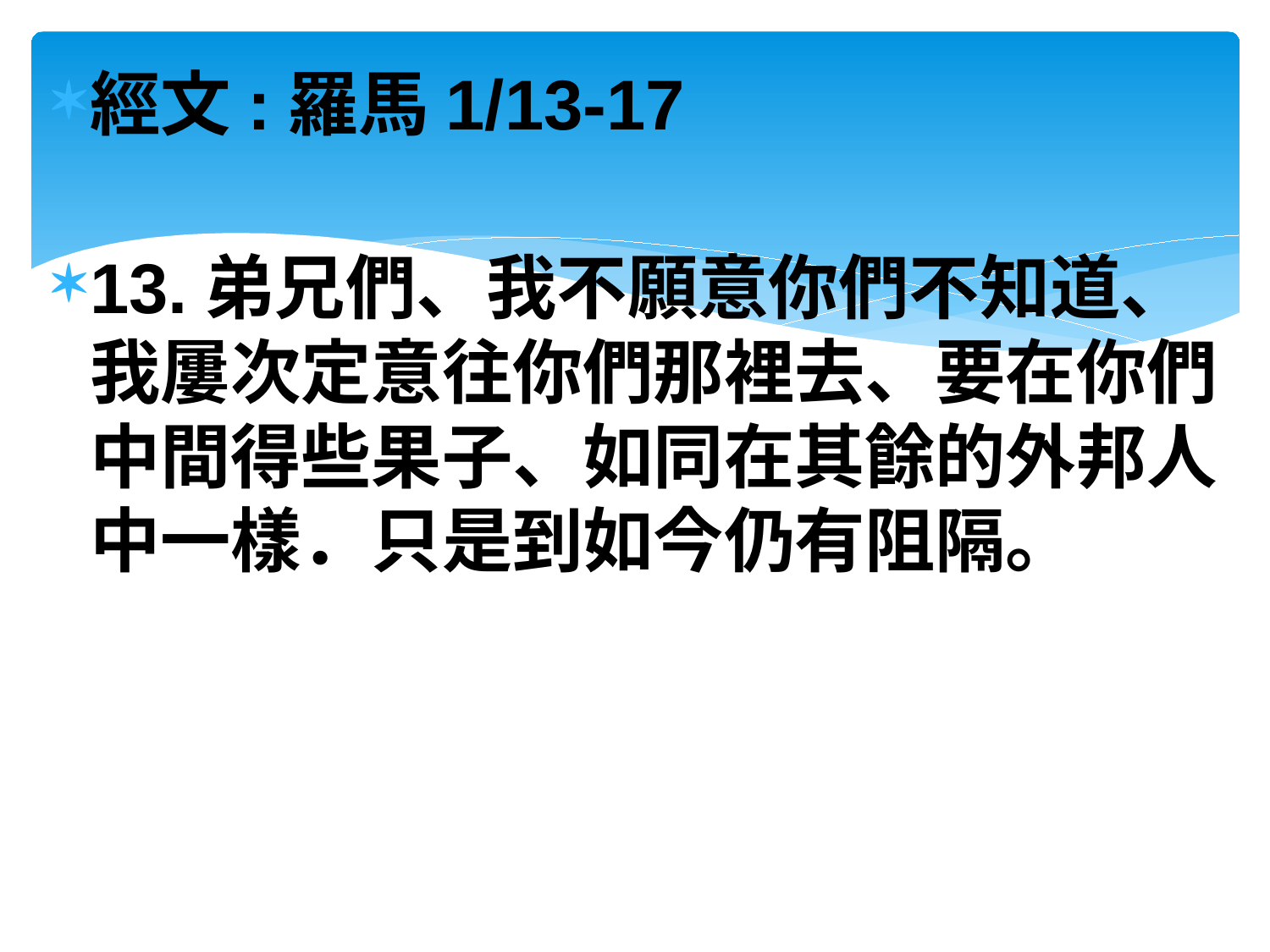

#
經文:羅馬1/13-17
13.弟兄們、我不願意你們不知道、我屢次定意往你們那裡去、要在你們中間得些果子、如同在其餘的外邦人中一樣．只是到如今仍有阻隔。